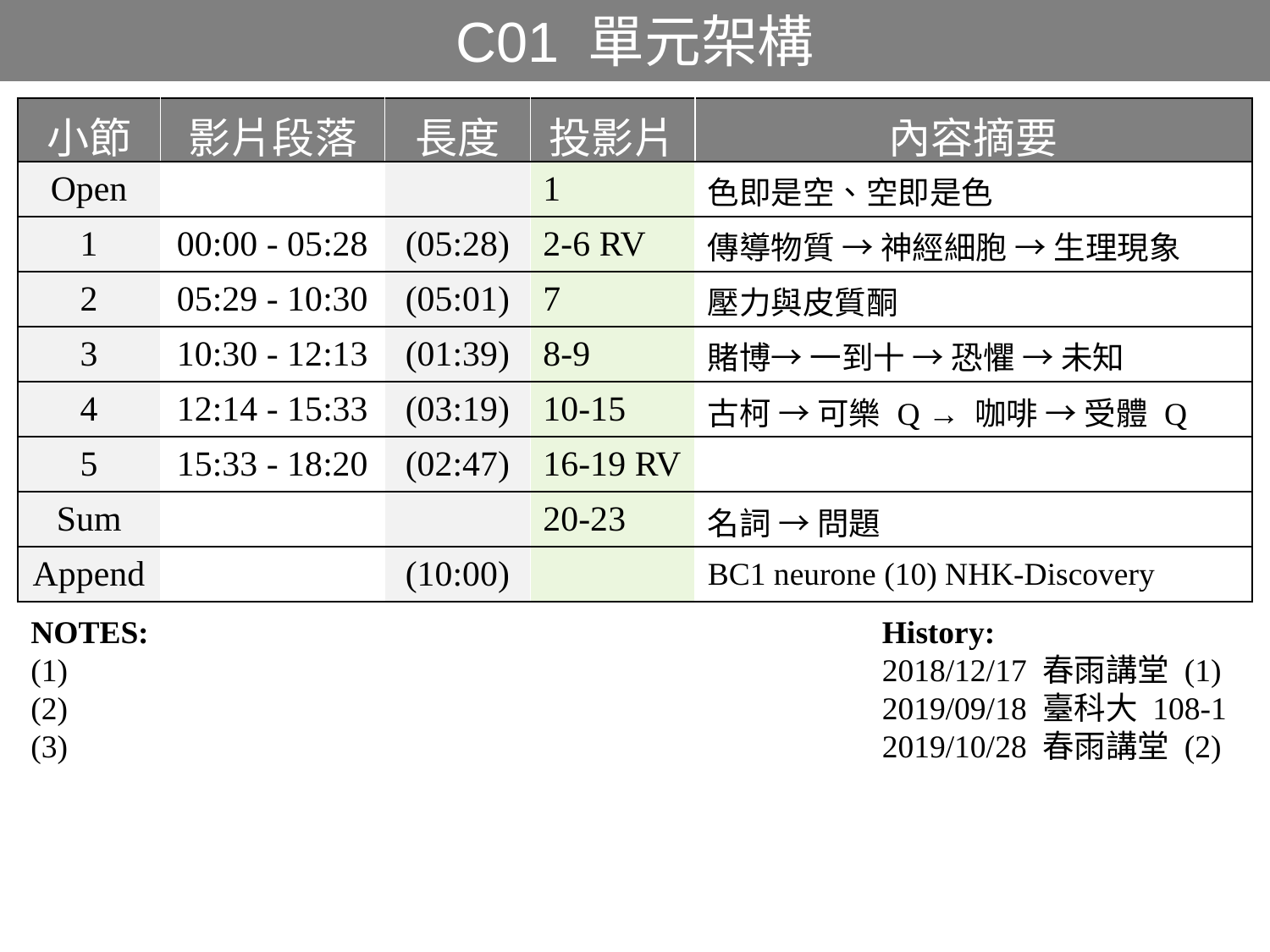

C01 單元架構

| 小節 | 影片段落 | 長度 | 投影片 | 內容摘要 |
| --- | --- | --- | --- | --- |
| Open |  |  | 1 | 色即是空、空即是色 |
| 1 | 00:00 - 05:28 | (05:28) | 2-6 RV | 傳導物質 → 神經細胞 → 生理現象 |
| 2 | 05:29 - 10:30 | (05:01) | 7 | 壓力與皮質酮 |
| 3 | 10:30 - 12:13 | (01:39) | 8-9 | 賭博→ 一到十 → 恐懼 → 未知 |
| 4 | 12:14 - 15:33 | (03:19) | 10-15 | 古柯 → 可樂 Q → 咖啡 → 受體 Q |
| 5 | 15:33 - 18:20 | (02:47) | 16-19 RV |  |
| Sum |  |  | 20-23 | 名詞 → 問題 |
| Append |  | (10:00) |  | BC1 neurone (10) NHK-Discovery |
History:
2018/12/17 春雨講堂 (1)
2019/09/18 臺科大 108-1
2019/10/28 春雨講堂 (2)
NOTES:
(1)
(2)
(3)